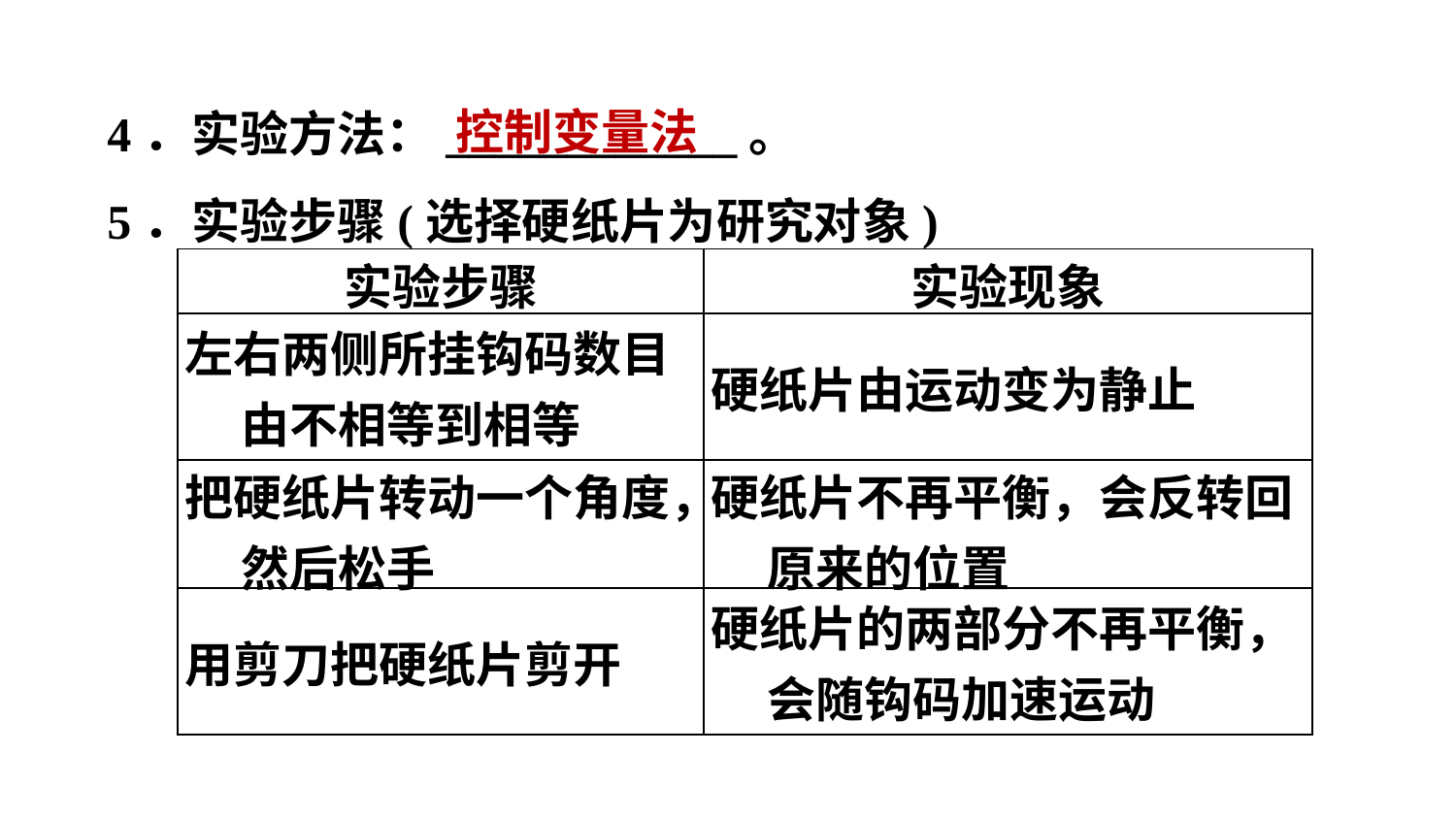

控制变量法
4．实验方法：____________。
5．实验步骤(选择硬纸片为研究对象)
| 实验步骤 | 实验现象 |
| --- | --- |
| 左右两侧所挂钩码数目由不相等到相等 | 硬纸片由运动变为静止 |
| 把硬纸片转动一个角度，然后松手 | 硬纸片不再平衡，会反转回原来的位置 |
| 用剪刀把硬纸片剪开 | 硬纸片的两部分不再平衡，会随钩码加速运动 |